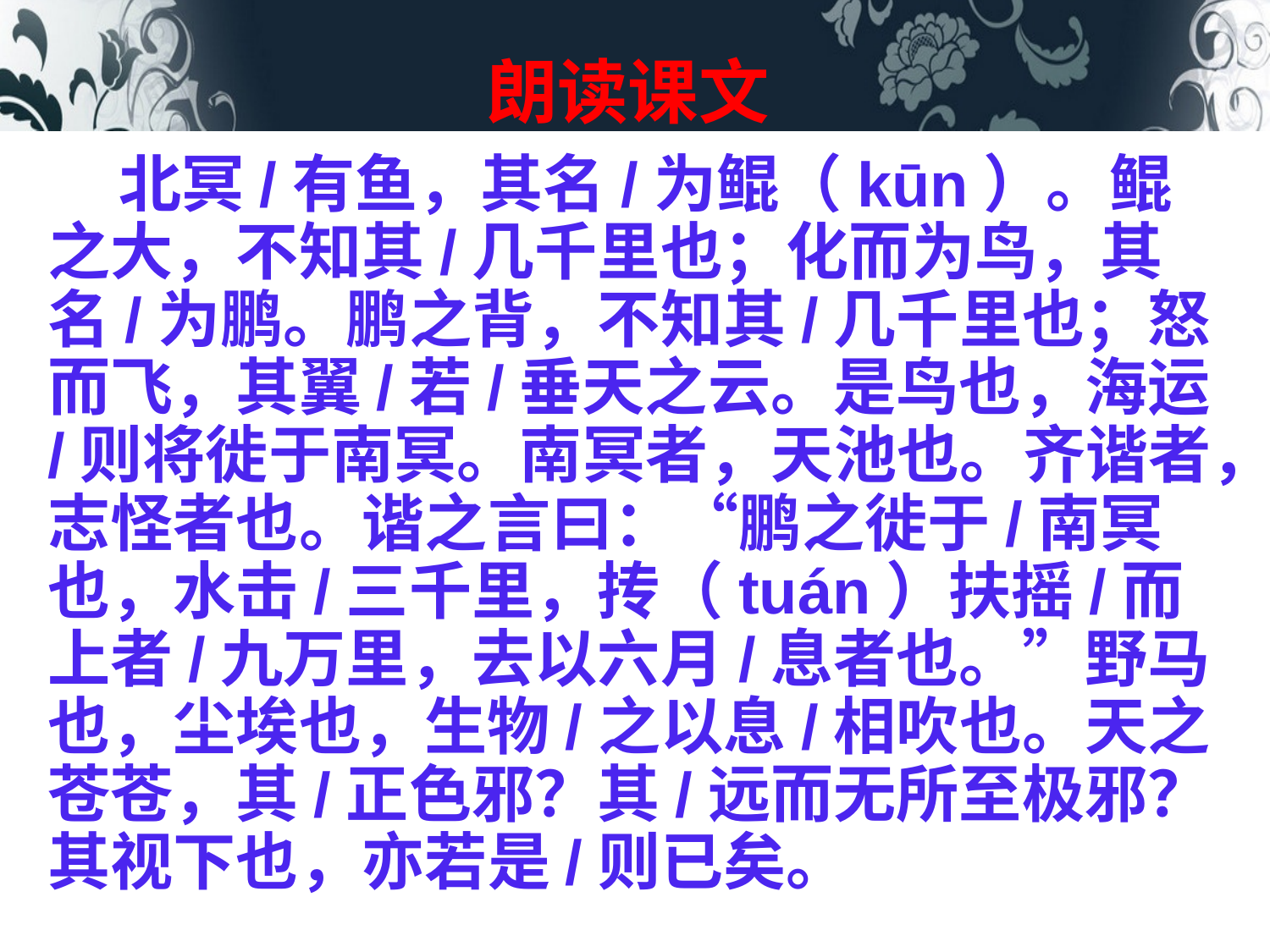

朗读课文
    北冥/有鱼，其名/为鲲（kūn）。鲲之大，不知其/几千里也；化而为鸟，其名/为鹏。鹏之背，不知其/几千里也；怒而飞，其翼/若/垂天之云。是鸟也，海运/则将徙于南冥。南冥者，天池也。齐谐者，志怪者也。谐之言曰：“鹏之徙于/南冥也，水击/三千里，抟（tuán）扶摇/而上者/九万里，去以六月/息者也。”野马也，尘埃也，生物/之以息/相吹也。天之苍苍，其/正色邪？其/远而无所至极邪？其视下也，亦若是/则已矣。